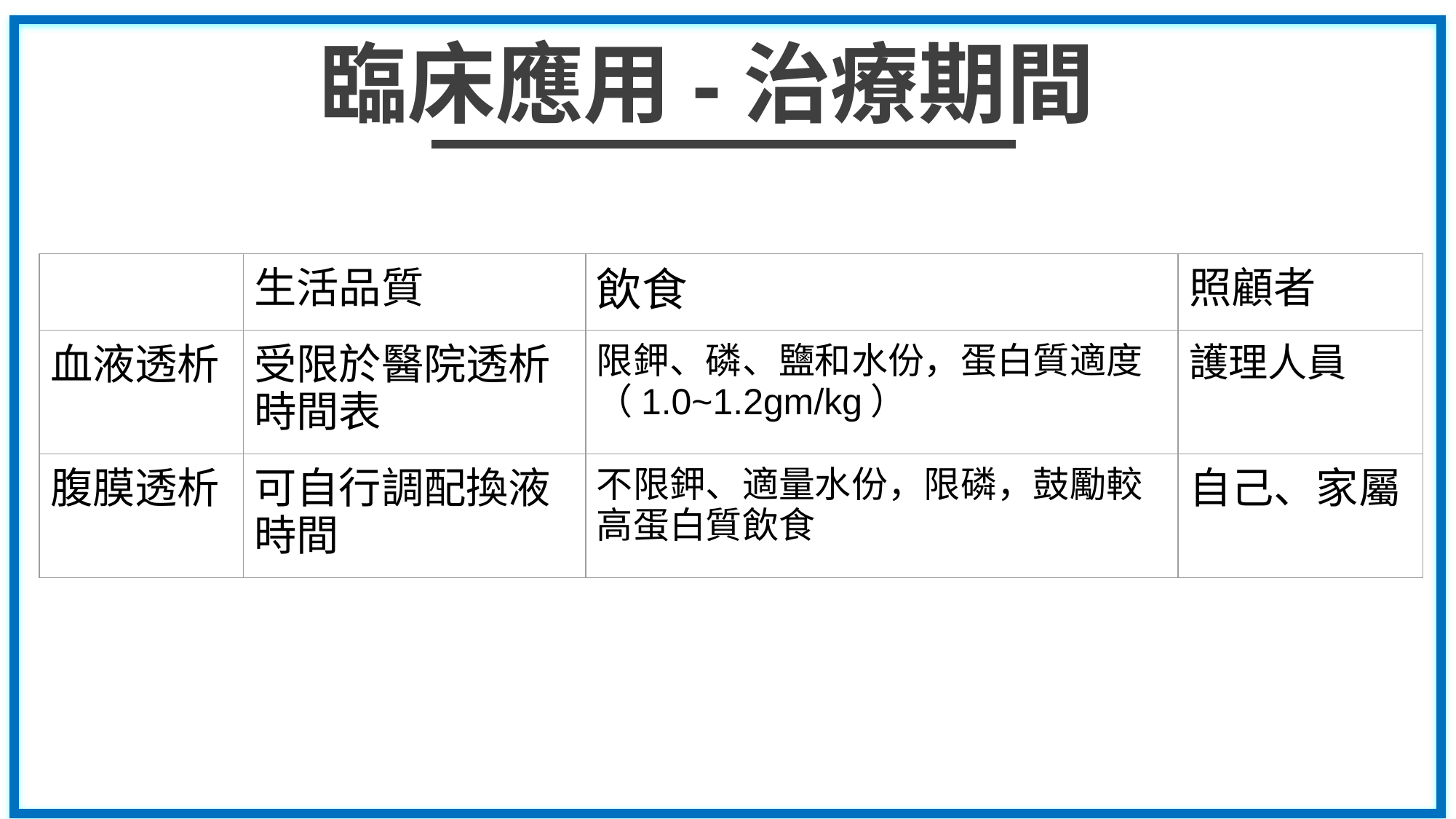

臨床應用-治療期間
|  | 生活品質 | 飲食 | 照顧者 |
| --- | --- | --- | --- |
| 血液透析 | 受限於醫院透析時間表 | 限鉀、磷、鹽和水份，蛋白質適度（1.0~1.2gm/kg） | 護理人員 |
| 腹膜透析 | 可自行調配換液時間 | 不限鉀、適量水份，限磷，鼓勵較高蛋白質飲食 | 自己、家屬 |